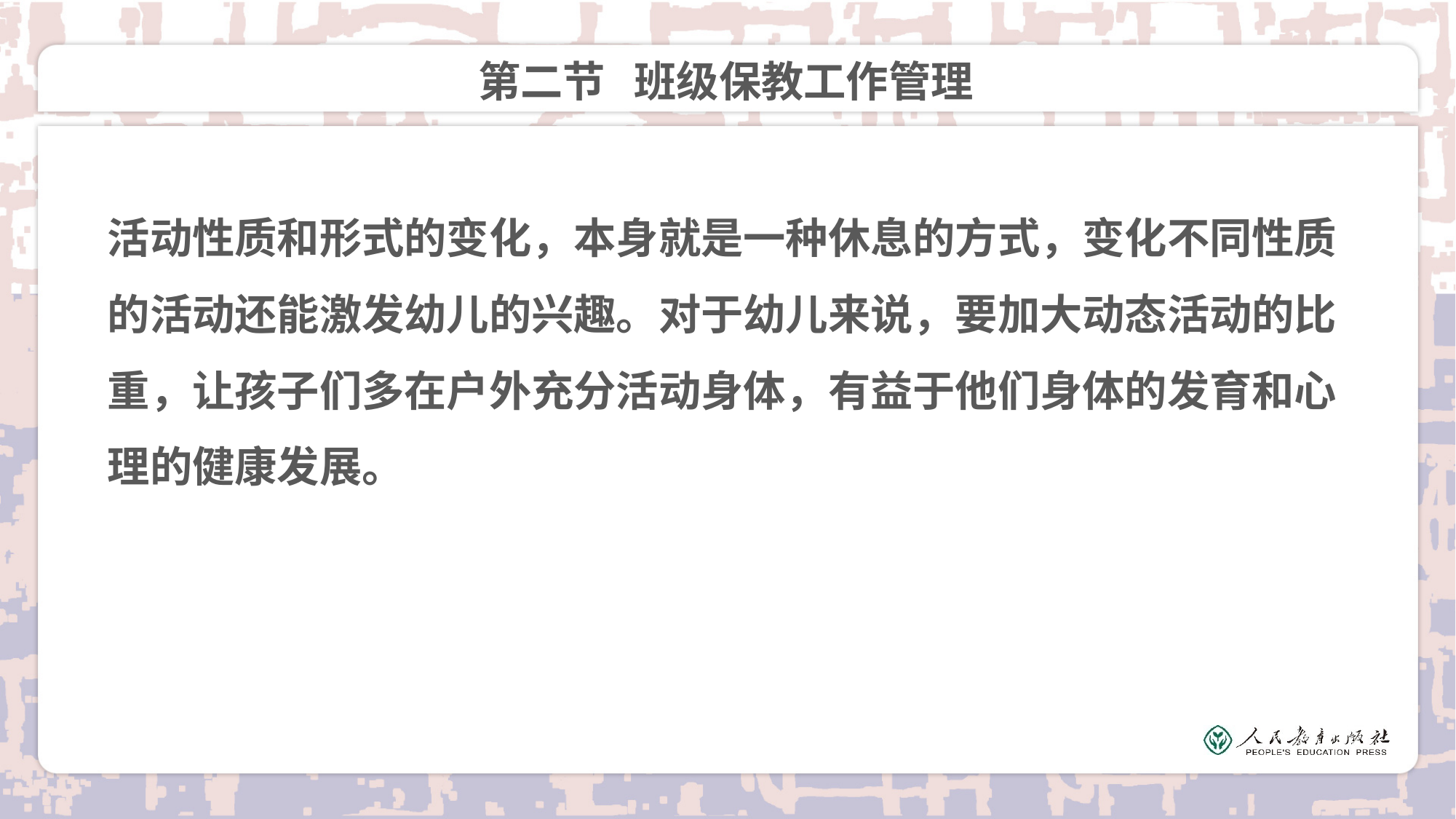

# 第二节   班级保教工作管理
活动性质和形式的变化，本身就是一种休息的方式，变化不同性质的活动还能激发幼儿的兴趣。对于幼儿来说，要加大动态活动的比重，让孩子们多在户外充分活动身体，有益于他们身体的发育和心理的健康发展。